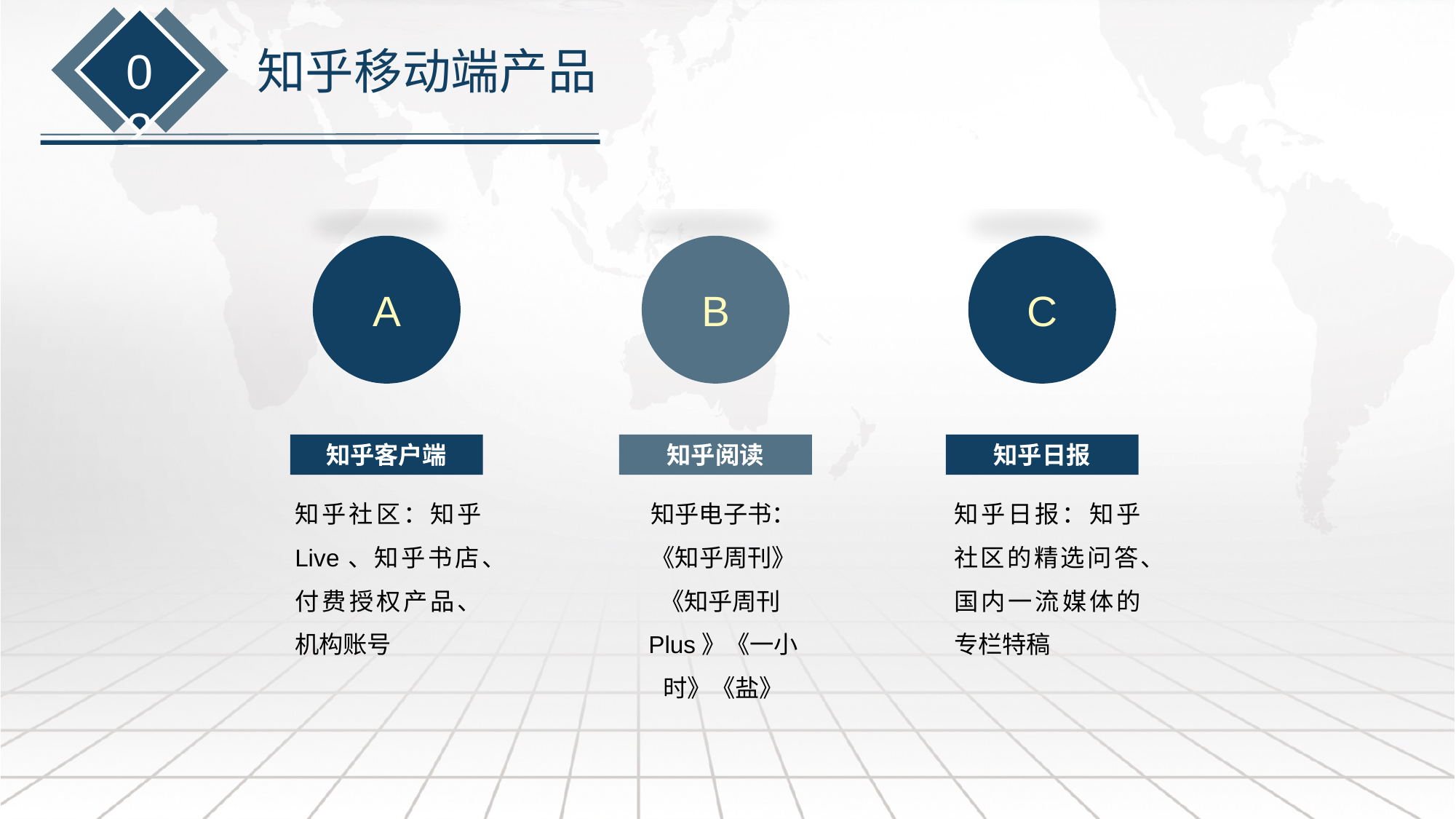

02
知乎移动端产品
A
B
C
知乎客户端
知乎阅读
知乎日报
知乎社区：知乎 Live、知乎书店、付费授权产品、机构账号
知乎电子书：《知乎周刊》《知乎周刊Plus》《一小时》《盐》
知乎日报：知乎社区的精选问答、国内一流媒体的专栏特稿